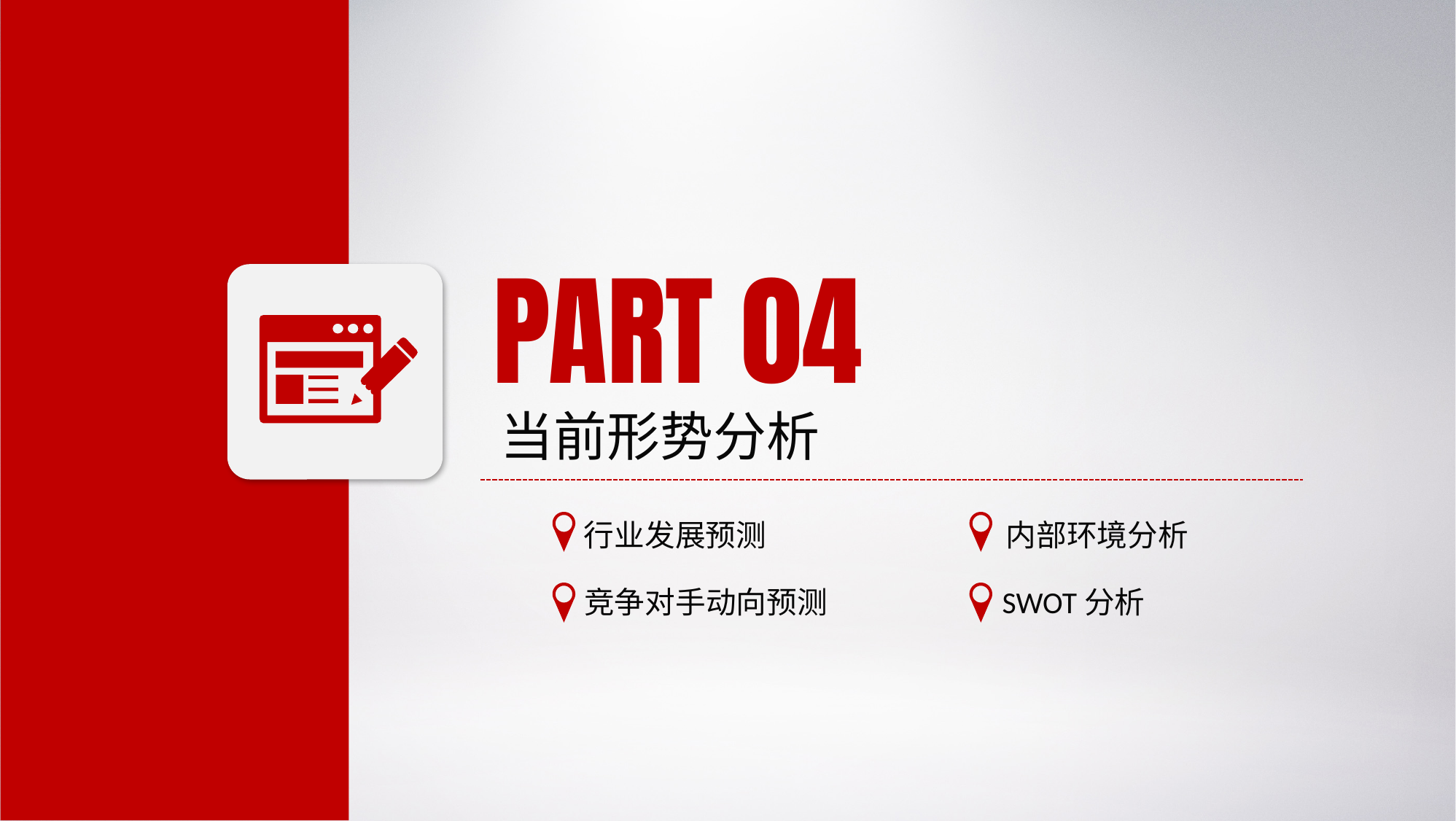

PART 04

当前形势分析
行业发展预测
内部环境分析

竞争对手动向预测
SWOT分析